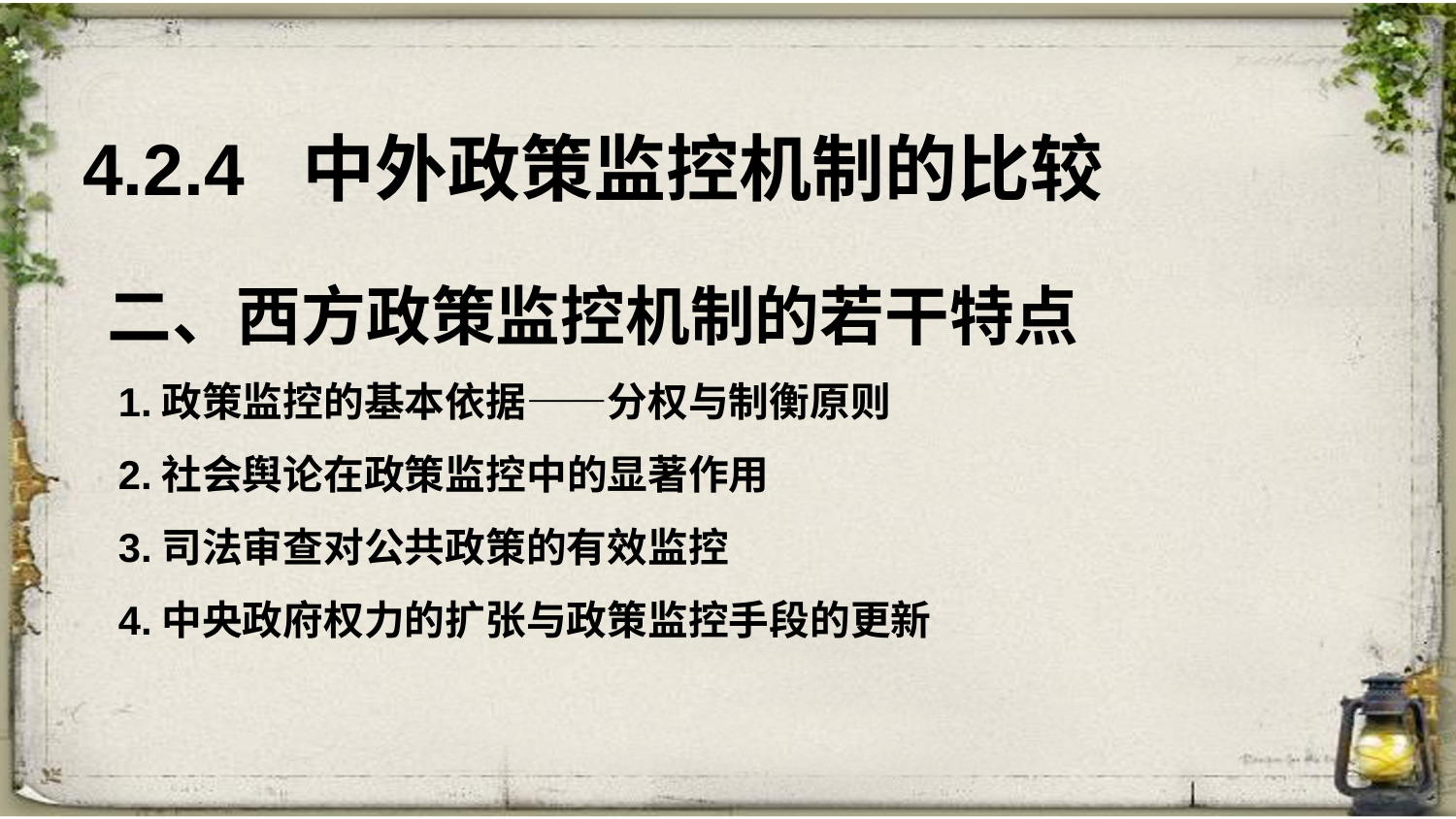

4.2.4  中外政策监控机制的比较
二、西方政策监控机制的若干特点
 1.政策监控的基本依据——分权与制衡原则
 2.社会舆论在政策监控中的显著作用
 3.司法审查对公共政策的有效监控
 4.中央政府权力的扩张与政策监控手段的更新